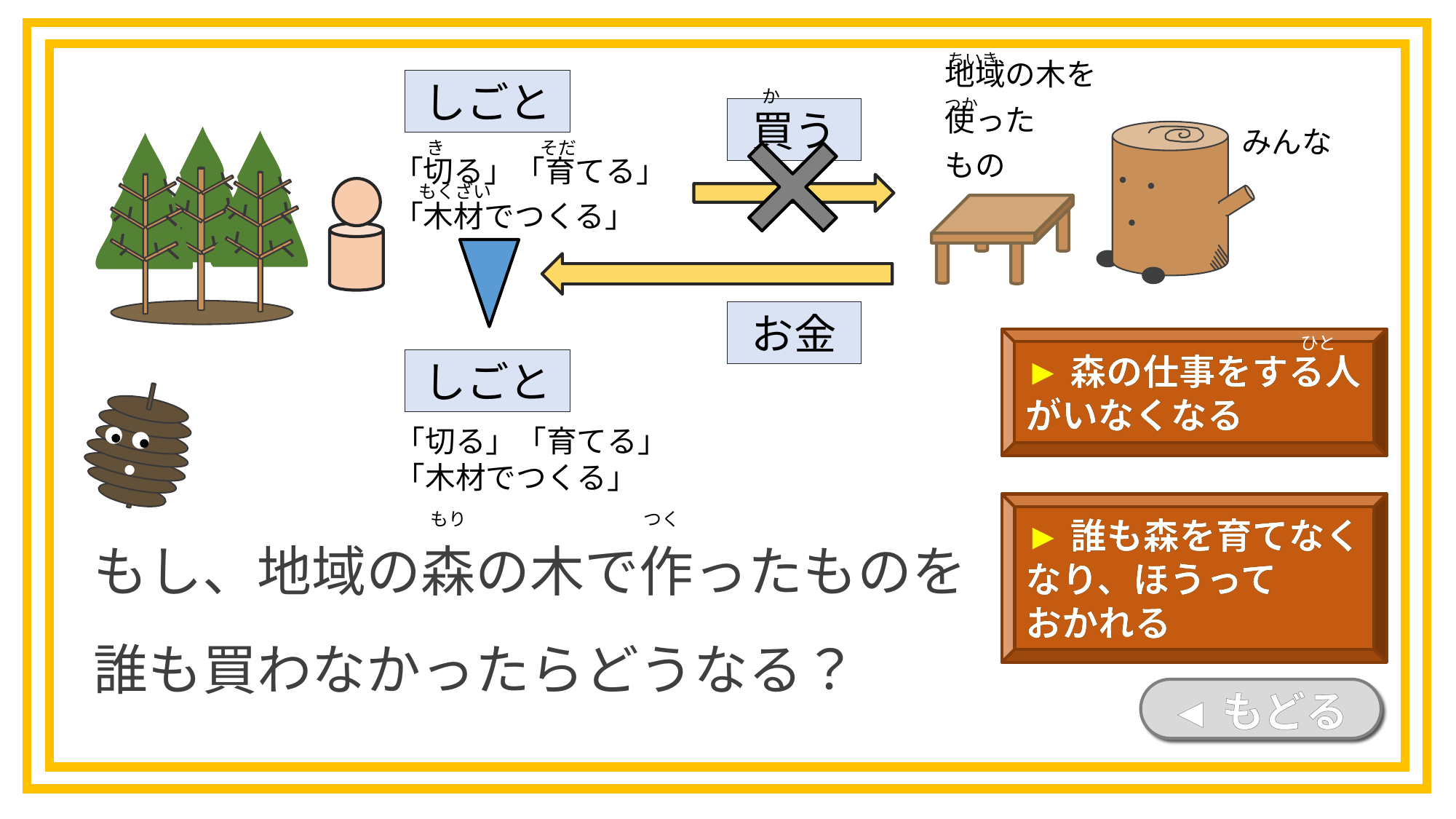

ちいき
地域の木を
使った
もの
しごと
か
つか
買う
買う

みんな

き
そだ
「切る」「育てる」
「木材でつくる」

もくざい

お金
ひと
►森の仕事をする人がいなくなる
しごと

「切る」「育てる」
「木材でつくる」
►誰も森を育てなくなり、ほうって
おかれる
もし、地域の森の木で作ったものを
誰も買わなかったらどうなる？
つく
もり
◄もどる